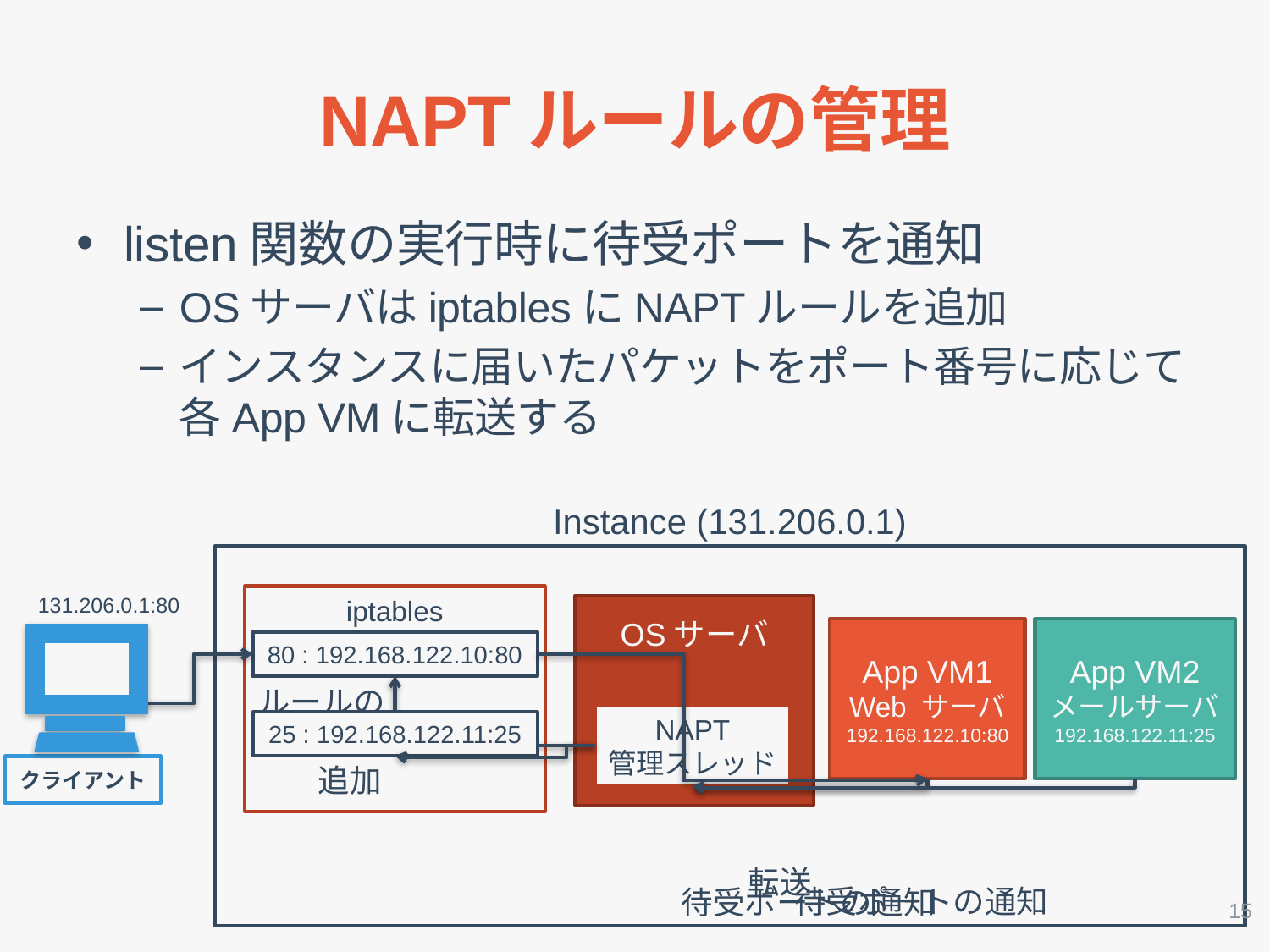

# NAPTルールの管理
listen関数の実行時に待受ポートを通知
OSサーバはiptablesにNAPTルールを追加
インスタンスに届いたパケットをポート番号に応じて各App VMに転送する
Instance (131.206.0.1)

131.206.0.1:80
iptables

OSサーバ

App VM1
Web サーバ
192.168.122.10:80
App VM2
メールサーバ
192.168.122.11:25
80 : 192.168.122.10:80

ルールの
追加
NAPT
管理スレッド
25 : 192.168.122.11:25
追加
クライアント
転送
待受ポートの通知
待受ポートの通知
15